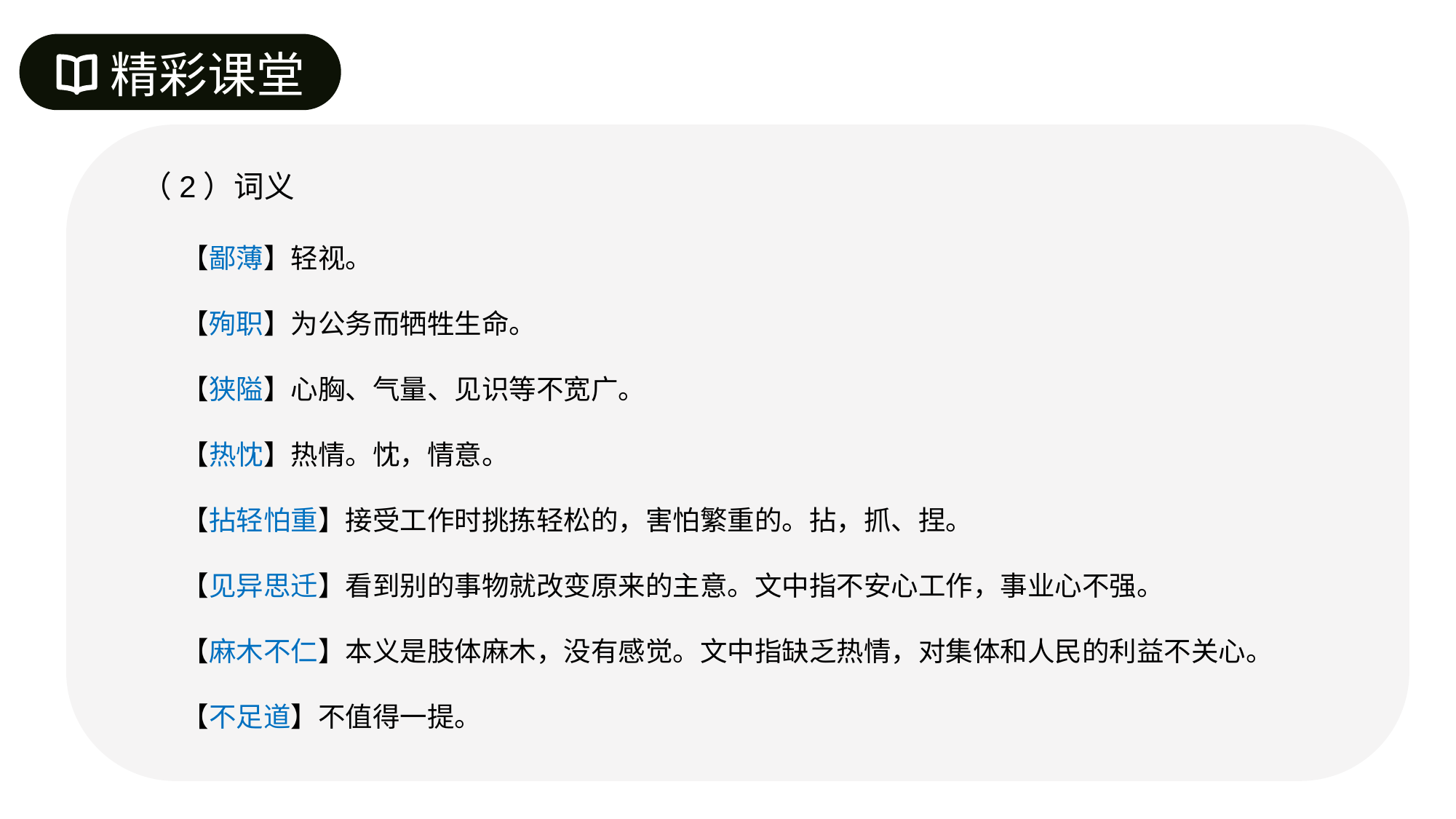

精彩课堂

（2）词义
【鄙薄】轻视。
【殉职】为公务而牺牲生命。
【狭隘】心胸、气量、见识等不宽广。
【热忱】热情。忱，情意。
【拈轻怕重】接受工作时挑拣轻松的，害怕繁重的。拈，抓、捏。
【见异思迁】看到别的事物就改变原来的主意。文中指不安心工作，事业心不强。
【麻木不仁】本义是肢体麻木，没有感觉。文中指缺乏热情，对集体和人民的利益不关心。
【不足道】不值得一提。